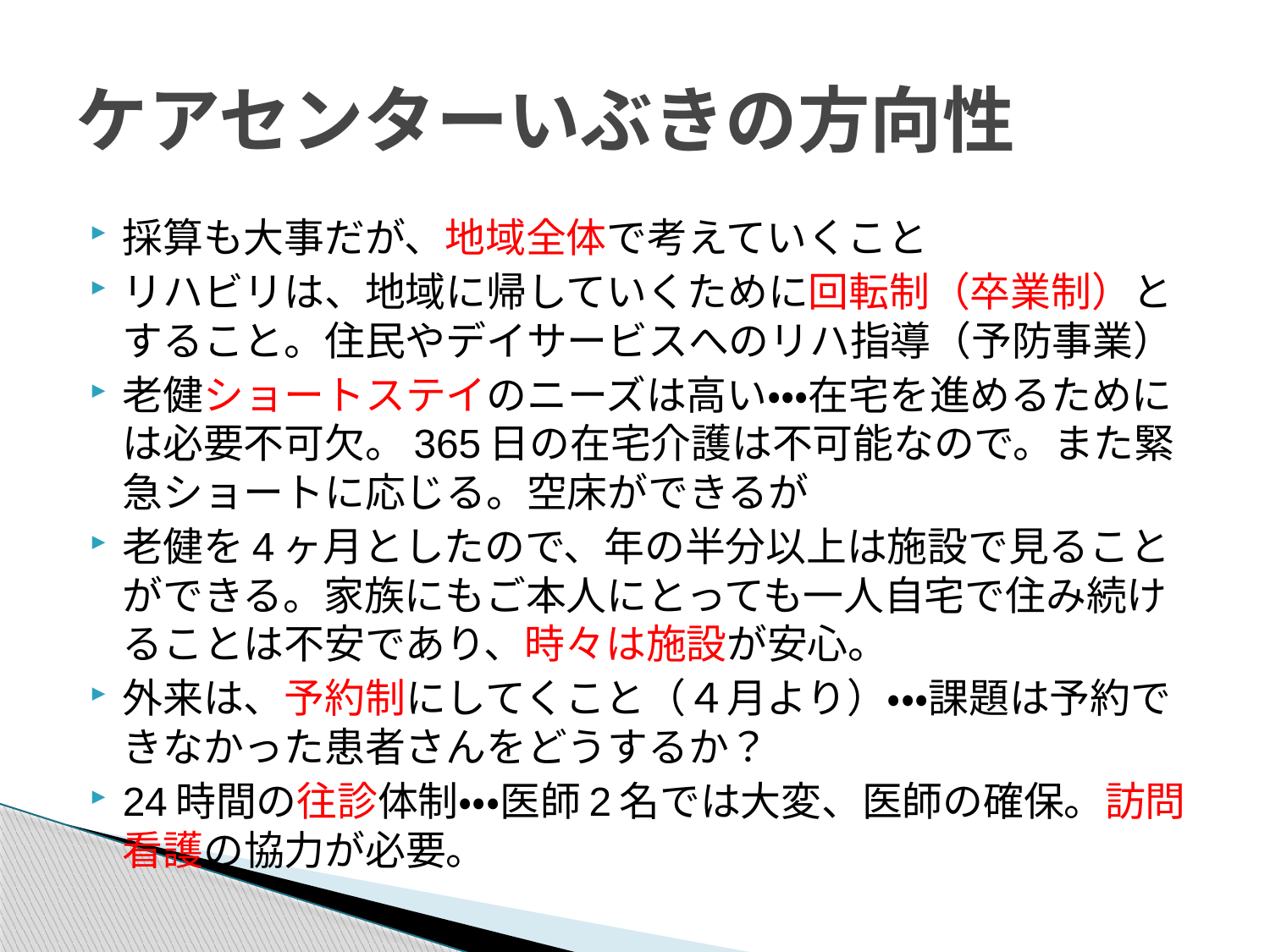

# ケアセンターいぶきの方向性
採算も大事だが、地域全体で考えていくこと
リハビリは、地域に帰していくために回転制（卒業制）とすること。住民やデイサービスへのリハ指導（予防事業）
老健ショートステイのニーズは高い・・・在宅を進めるためには必要不可欠。365日の在宅介護は不可能なので。また緊急ショートに応じる。空床ができるが
老健を4ヶ月としたので、年の半分以上は施設で見ることができる。家族にもご本人にとっても一人自宅で住み続けることは不安であり、時々は施設が安心。
外来は、予約制にしてくこと（４月より）・・・課題は予約できなかった患者さんをどうするか？
24時間の往診体制・・・医師2名では大変、医師の確保。訪問看護の協力が必要。